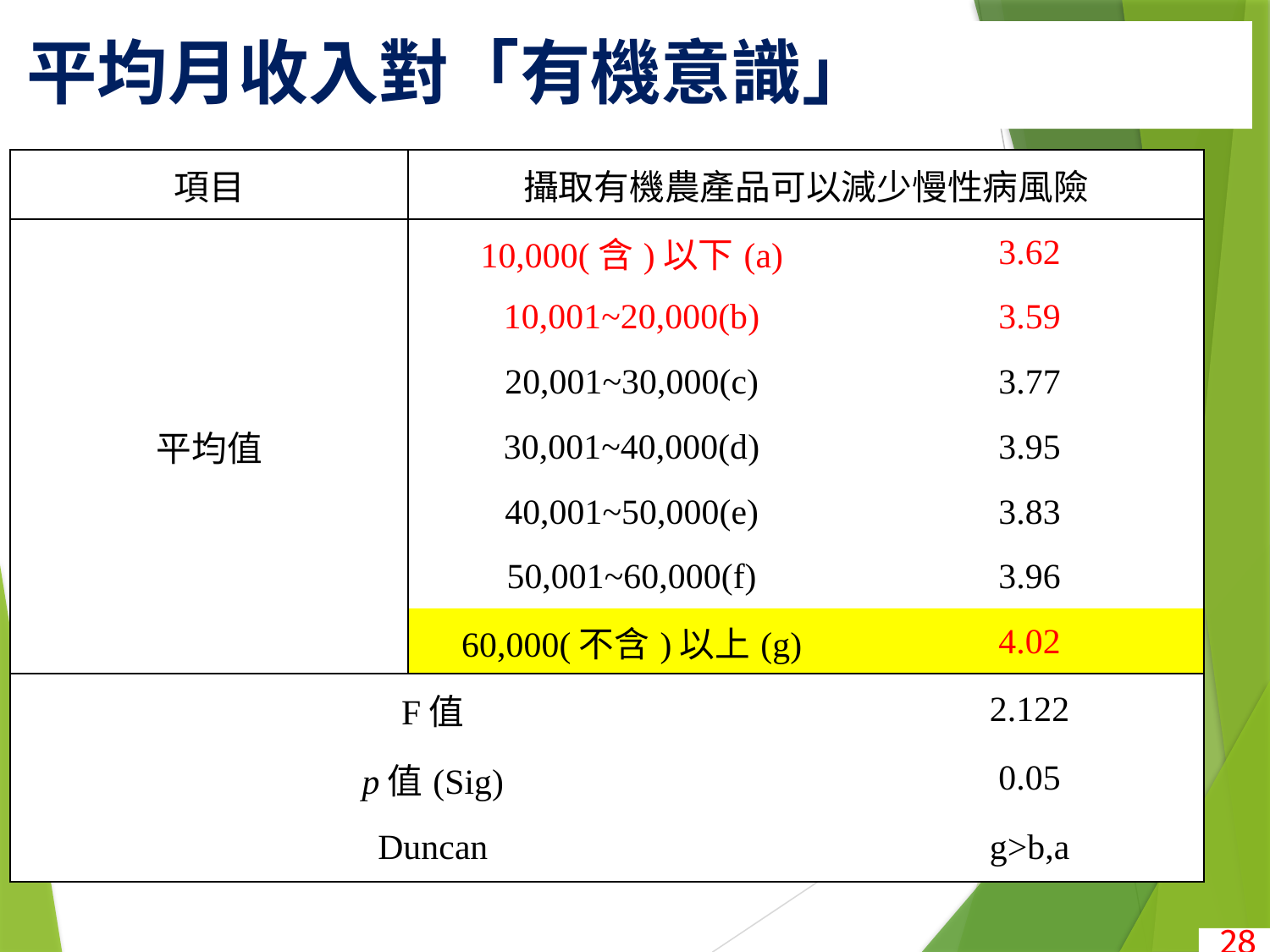

# 平均月收入對「有機意識」
| 項目 | 攝取有機農產品可以減少慢性病風險 |  |
| --- | --- | --- |
| 平均值 | 10,000(含)以下(a) | 3.62 |
|  | 10,001~20,000(b) | 3.59 |
|  | 20,001~30,000(c) | 3.77 |
|  | 30,001~40,000(d) | 3.95 |
|  | 40,001~50,000(e) | 3.83 |
|  | 50,001~60,000(f) | 3.96 |
|  | 60,000(不含)以上(g) | 4.02 |
| F值 |  | 2.122 |
| p值(Sig) |  | 0.05 |
| Duncan |  | g>b,a |

28